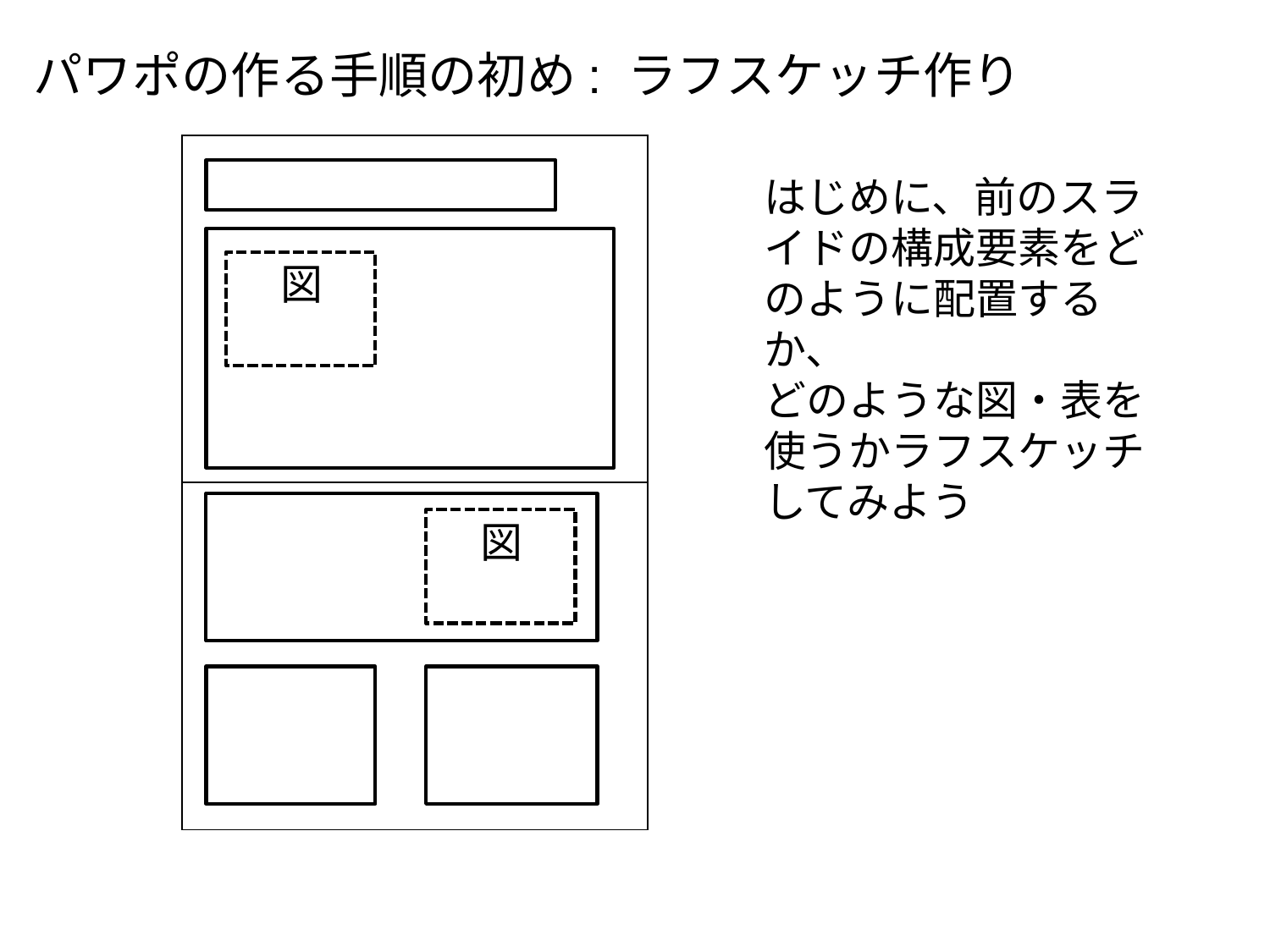

パワポの作る手順の初め: ラフスケッチ作り
|  |
| --- |
|  |

はじめに、前のスライドの構成要素をどのように配置するか、
どのような図・表を使うかラフスケッチしてみよう

　図

　図